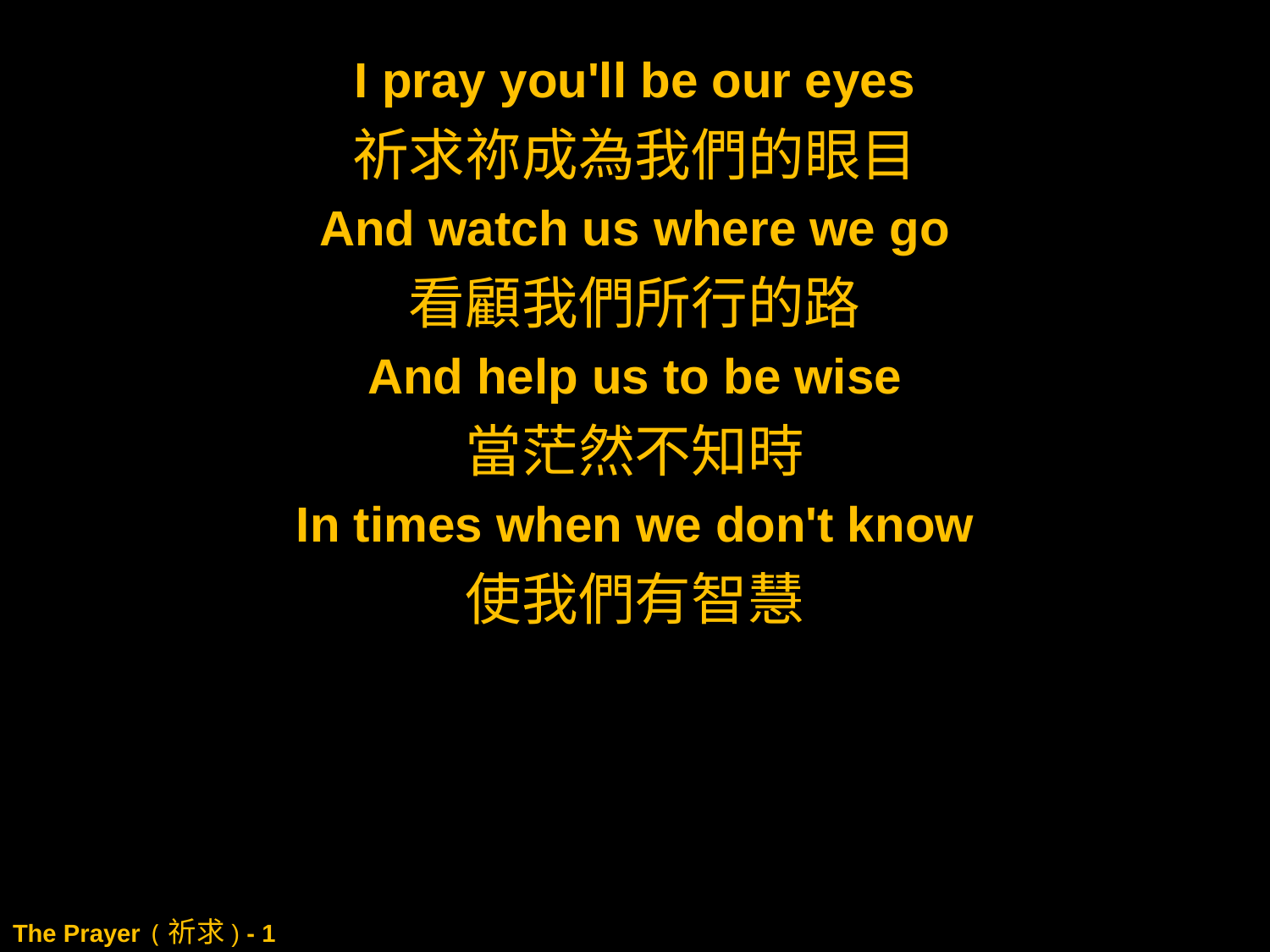

I pray you'll be our eyes
祈求祢成為我們的眼目
And watch us where we go
看顧我們所行的路
And help us to be wise
當茫然不知時
In times when we don't know
使我們有智慧

# The Prayer (祈求) - 1